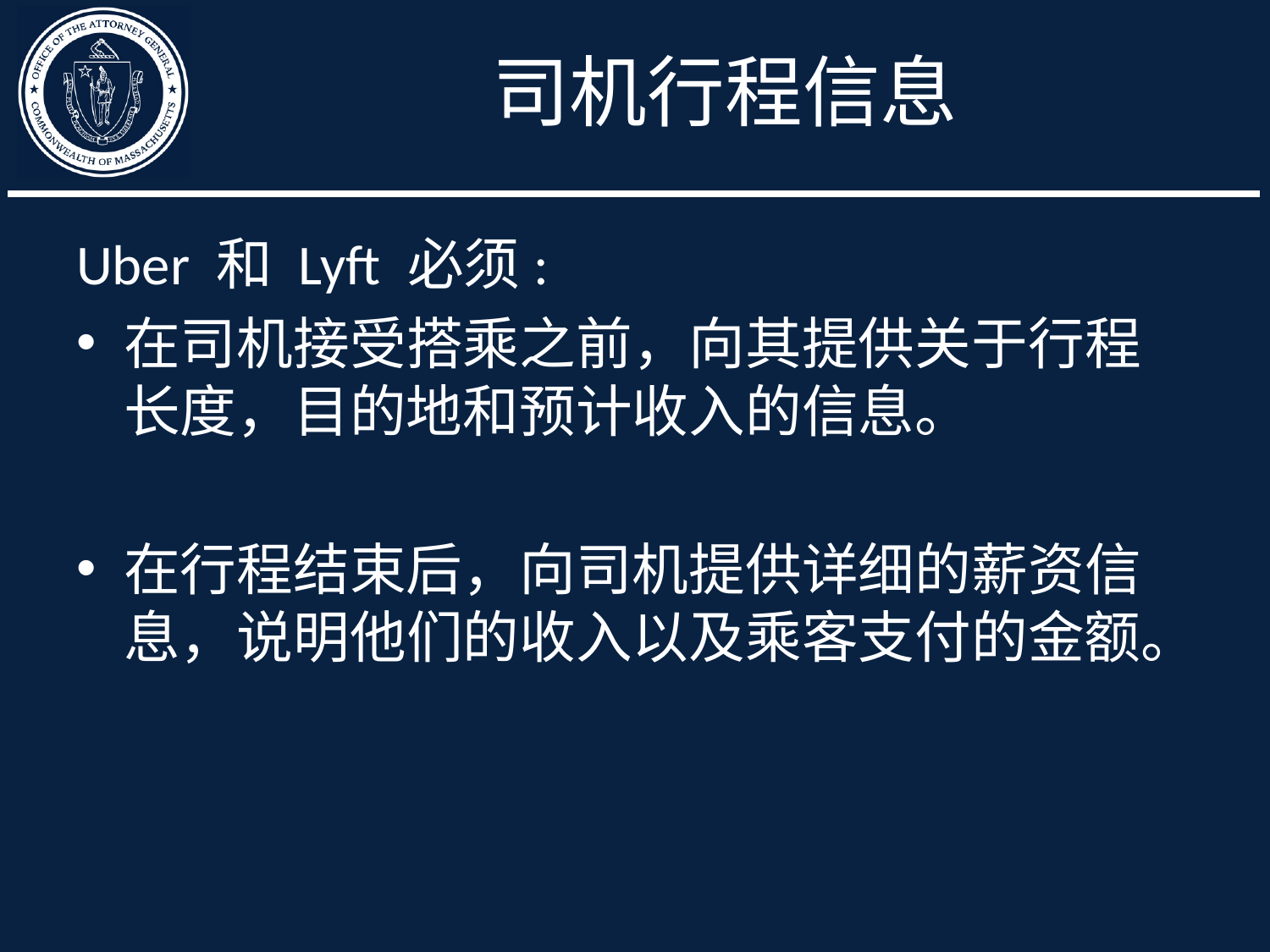

# 司机行程信息
Uber 和 Lyft 必须:
在司机接受搭乘之前，向其提供关于行程长度，目的地和预计收入的信息。

在行程结束后，向司机提供详细的薪资信息，说明他们的收入以及乘客支付的金额。